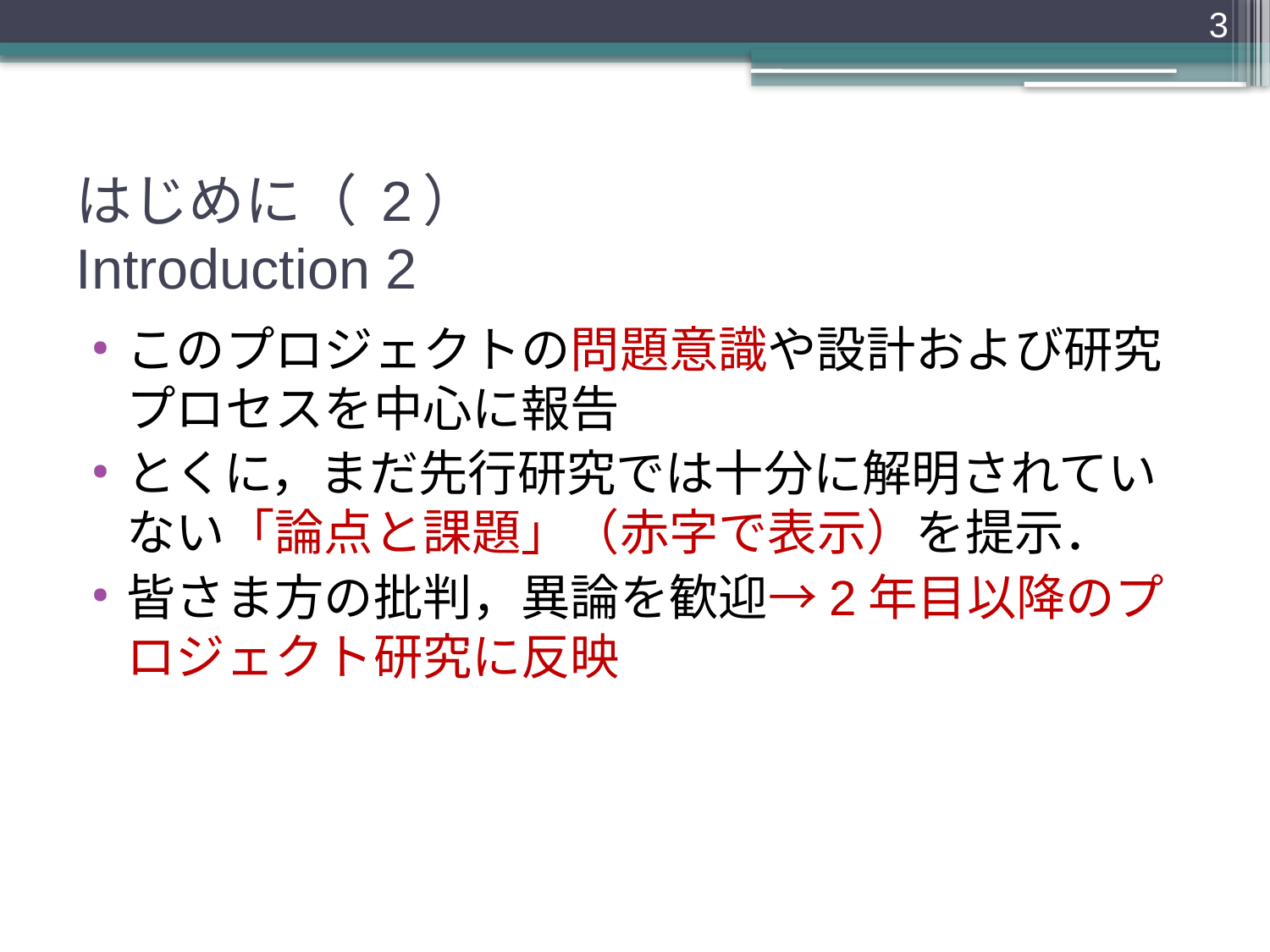

3
# はじめに（ 2） Introduction 2
このプロジェクトの問題意識や設計および研究プロセスを中心に報告
とくに，まだ先行研究では十分に解明されていない「論点と課題」（赤字で表示）を提示．
皆さま方の批判，異論を歓迎→2年目以降のプロジェクト研究に反映